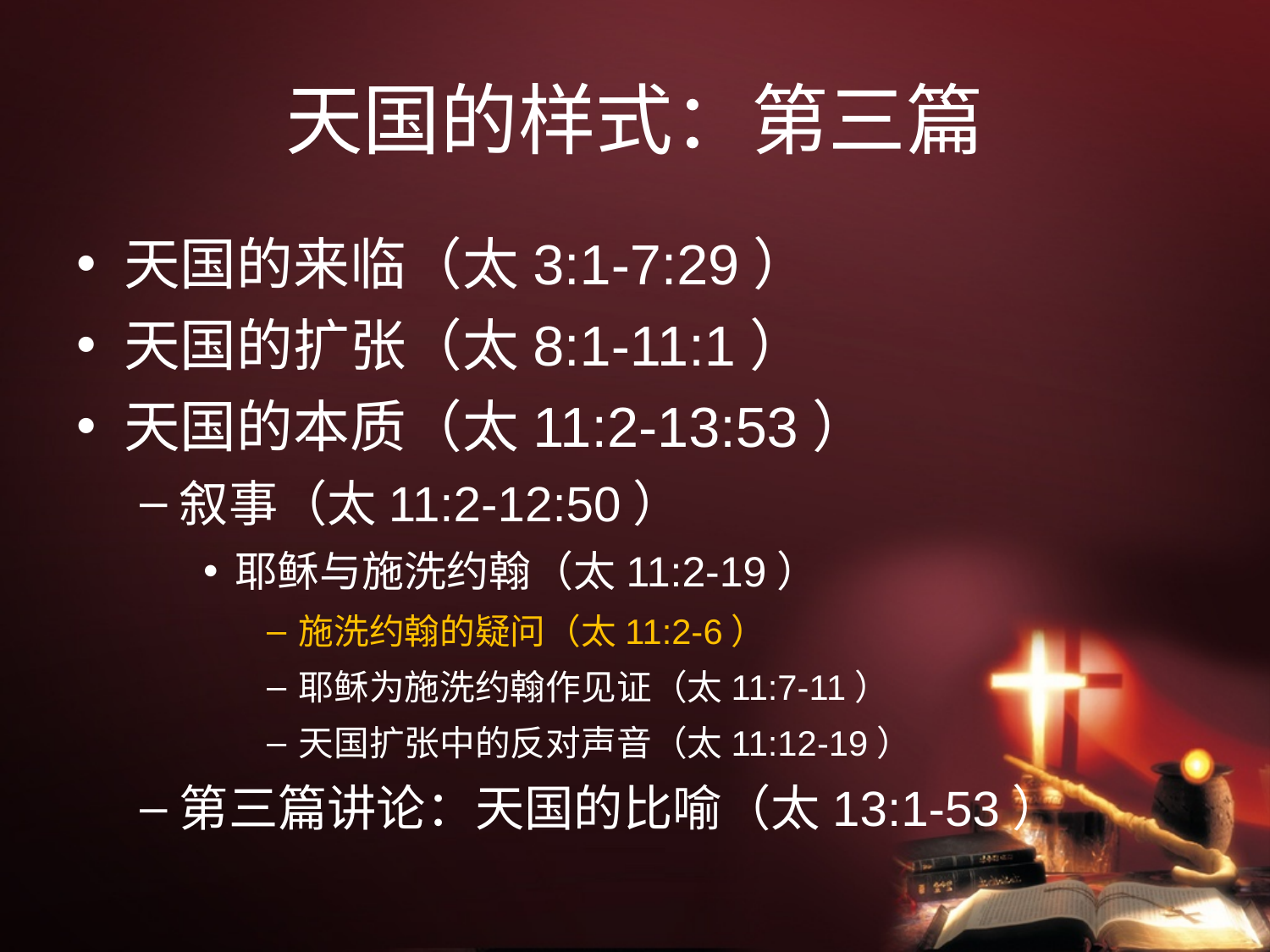

# 天国的样式：第三篇
天国的来临（太3:1-7:29）
天国的扩张（太8:1-11:1）
天国的本质（太11:2-13:53）
叙事（太11:2-12:50）
耶稣与施洗约翰（太11:2-19）
施洗约翰的疑问（太11:2-6）
耶稣为施洗约翰作见证（太11:7-11）
天国扩张中的反对声音（太11:12-19）
第三篇讲论：天国的比喻（太13:1-53）